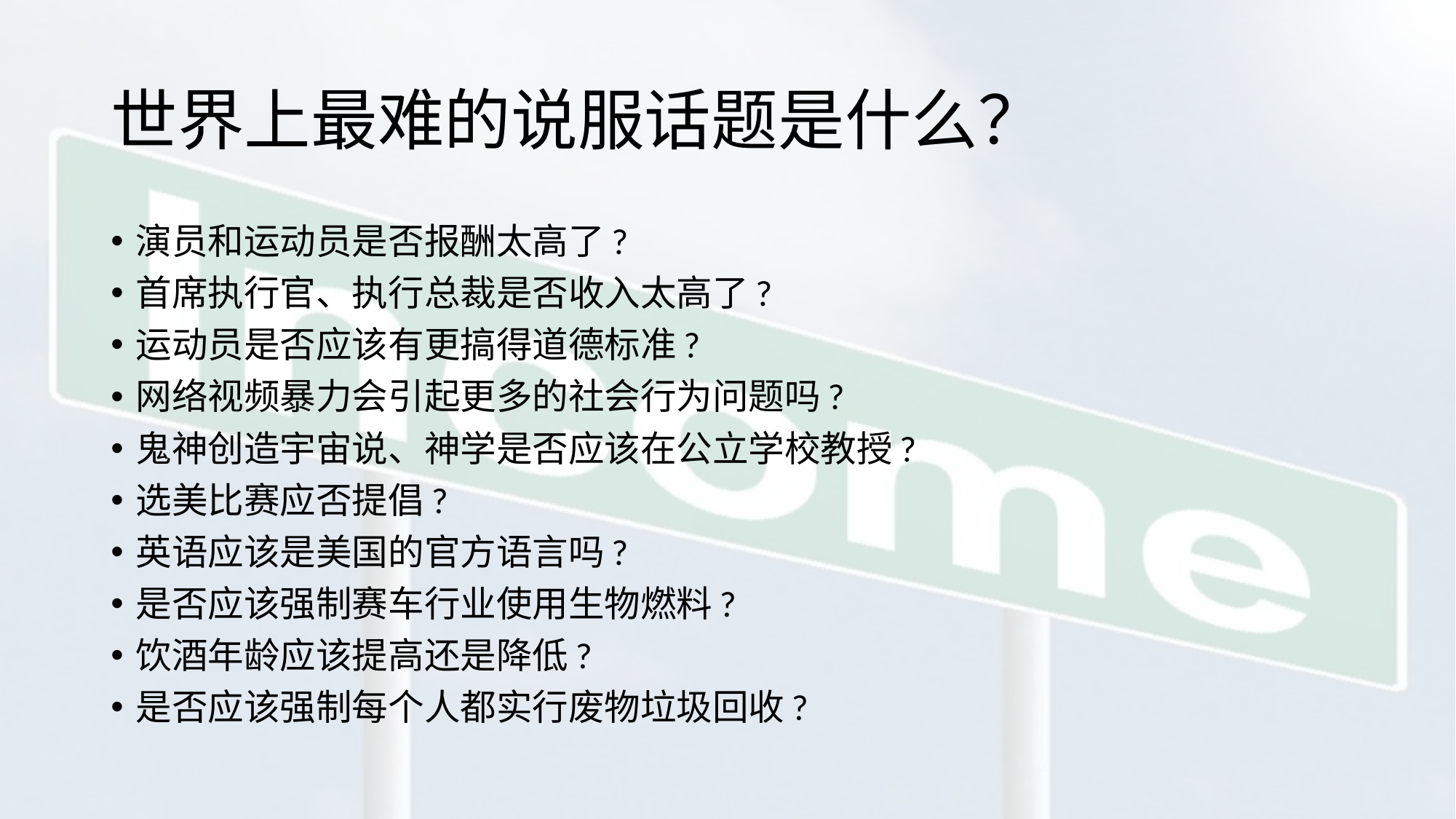

# 世界上最难的说服话题是什么？
演员和运动员是否报酬太高了?
首席执行官、执行总裁是否收入太高了?
运动员是否应该有更搞得道德标准?
网络视频暴力会引起更多的社会行为问题吗?
鬼神创造宇宙说、神学是否应该在公立学校教授?
选美比赛应否提倡?
英语应该是美国的官方语言吗?
是否应该强制赛车行业使用生物燃料?
饮酒年龄应该提高还是降低?
是否应该强制每个人都实行废物垃圾回收?